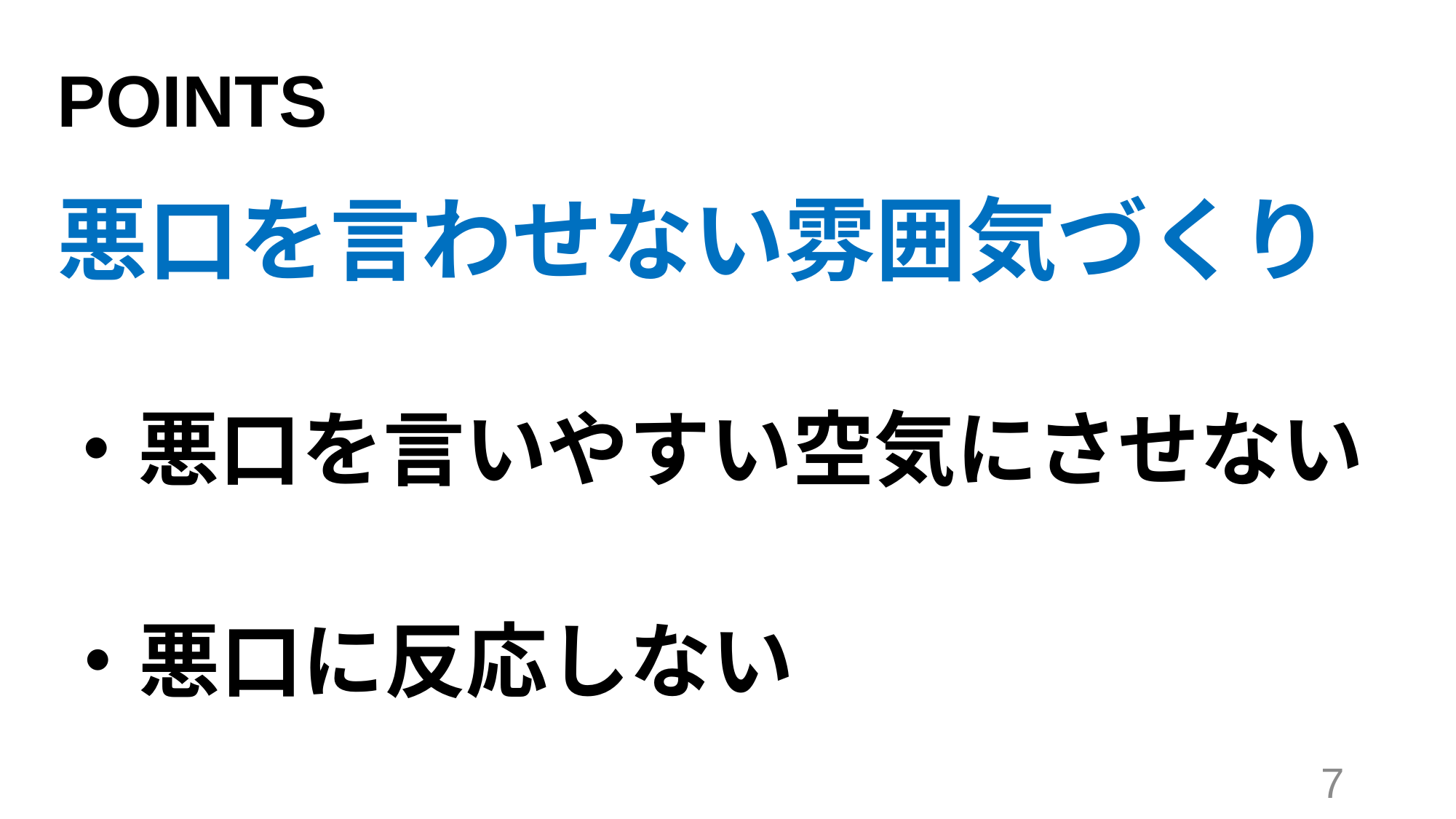

# POINTS
悪口を言わせない雰囲気づくり
・悪口を言いやすい空気にさせない
・悪口に反応しない
7